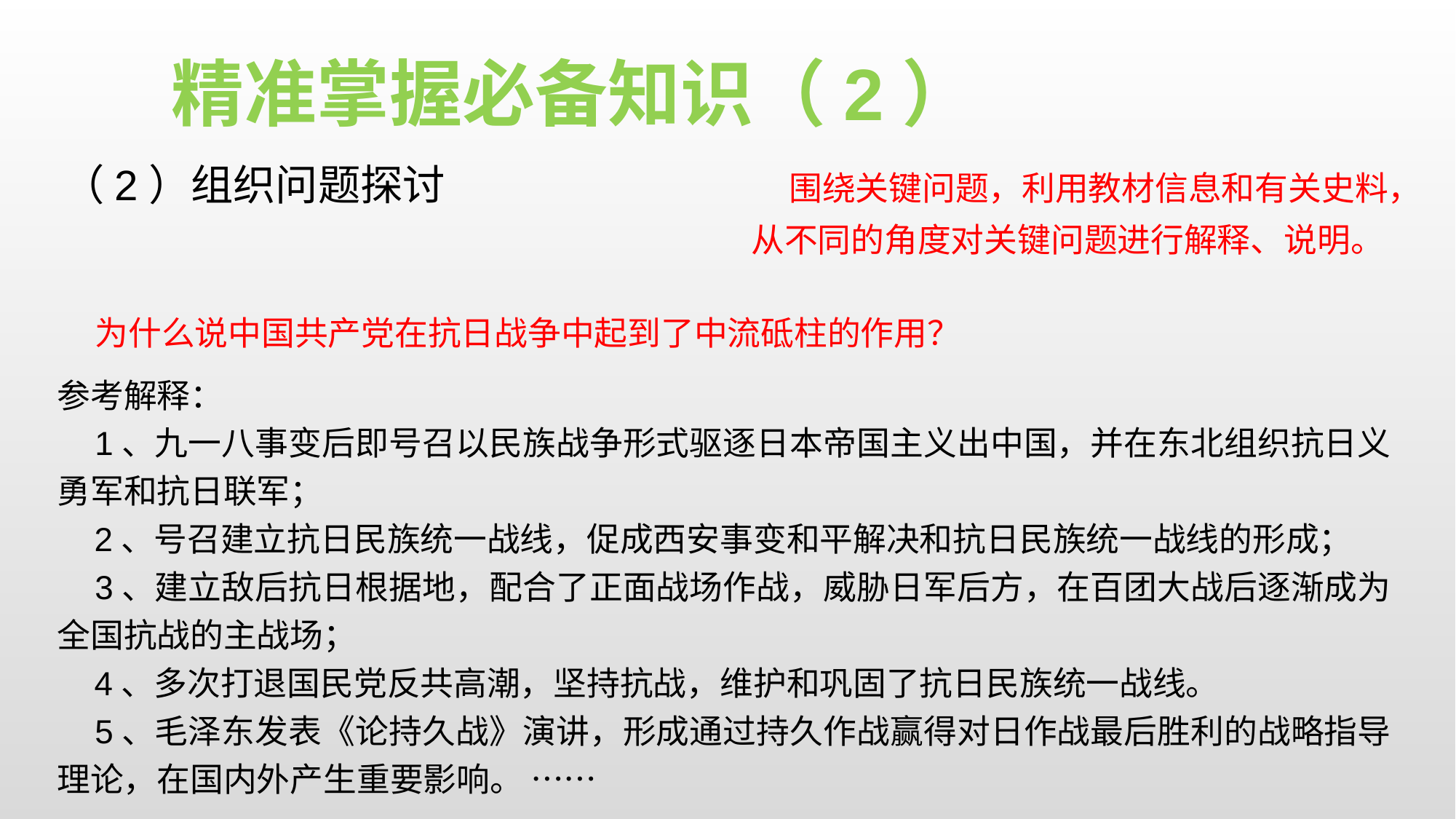

精准掌握必备知识（2）
（2）组织问题探讨
    围绕关键问题，利用教材信息和有关史料，从不同的角度对关键问题进行解释、说明。
    为什么说中国共产党在抗日战争中起到了中流砥柱的作用？
参考解释：
    1、九一八事变后即号召以民族战争形式驱逐日本帝国主义出中国，并在东北组织抗日义勇军和抗日联军；
    2、号召建立抗日民族统一战线，促成西安事变和平解决和抗日民族统一战线的形成；
    3、建立敌后抗日根据地，配合了正面战场作战，威胁日军后方，在百团大战后逐渐成为全国抗战的主战场；
    4、多次打退国民党反共高潮，坚持抗战，维护和巩固了抗日民族统一战线。
    5、毛泽东发表《论持久战》演讲，形成通过持久作战赢得对日作战最后胜利的战略指导理论，在国内外产生重要影响。 ……